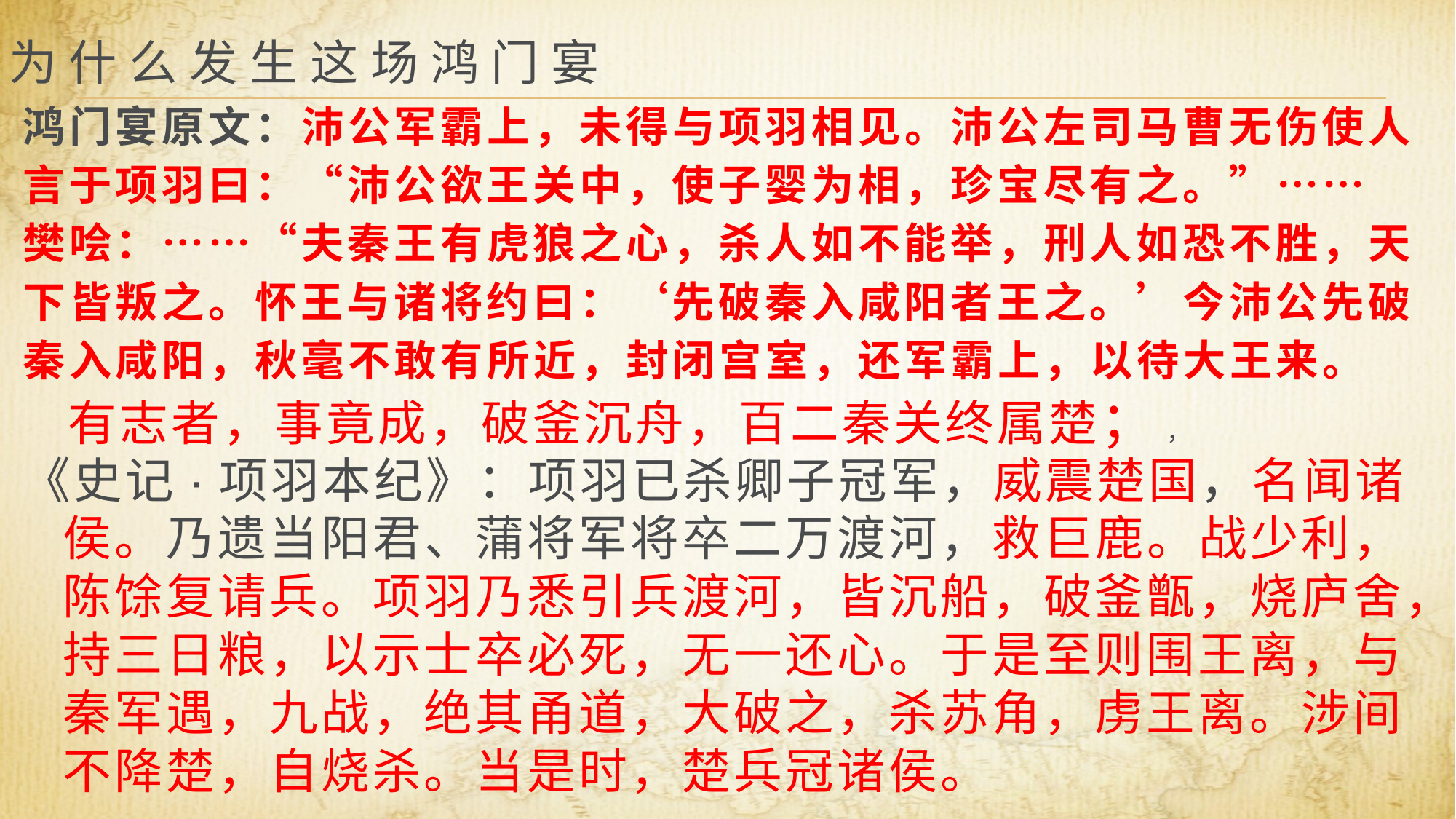

为什么发生这场鸿门宴
鸿门宴原文：沛公军霸上，未得与项羽相见。沛公左司马曹无伤使人言于项羽曰：“沛公欲王关中，使子婴为相，珍宝尽有之。”……
樊哙：……“夫秦王有虎狼之心，杀人如不能举，刑人如恐不胜，天下皆叛之。怀王与诸将约曰：‘先破秦入咸阳者王之。’今沛公先破秦入咸阳，秋毫不敢有所近，封闭宫室，还军霸上，以待大王来。
有志者，事竟成，破釜沉舟，百二秦关终属楚； ，
《史记·项羽本纪》：项羽已杀卿子冠军，威震楚国，名闻诸侯。乃遗当阳君、蒲将军将卒二万渡河，救巨鹿。战少利，陈馀复请兵。项羽乃悉引兵渡河，皆沉船，破釜甑，烧庐舍，持三日粮，以示士卒必死，无一还心。于是至则围王离，与秦军遇，九战，绝其甬道，大破之，杀苏角，虏王离。涉间不降楚，自烧杀。当是时，楚兵冠诸侯。